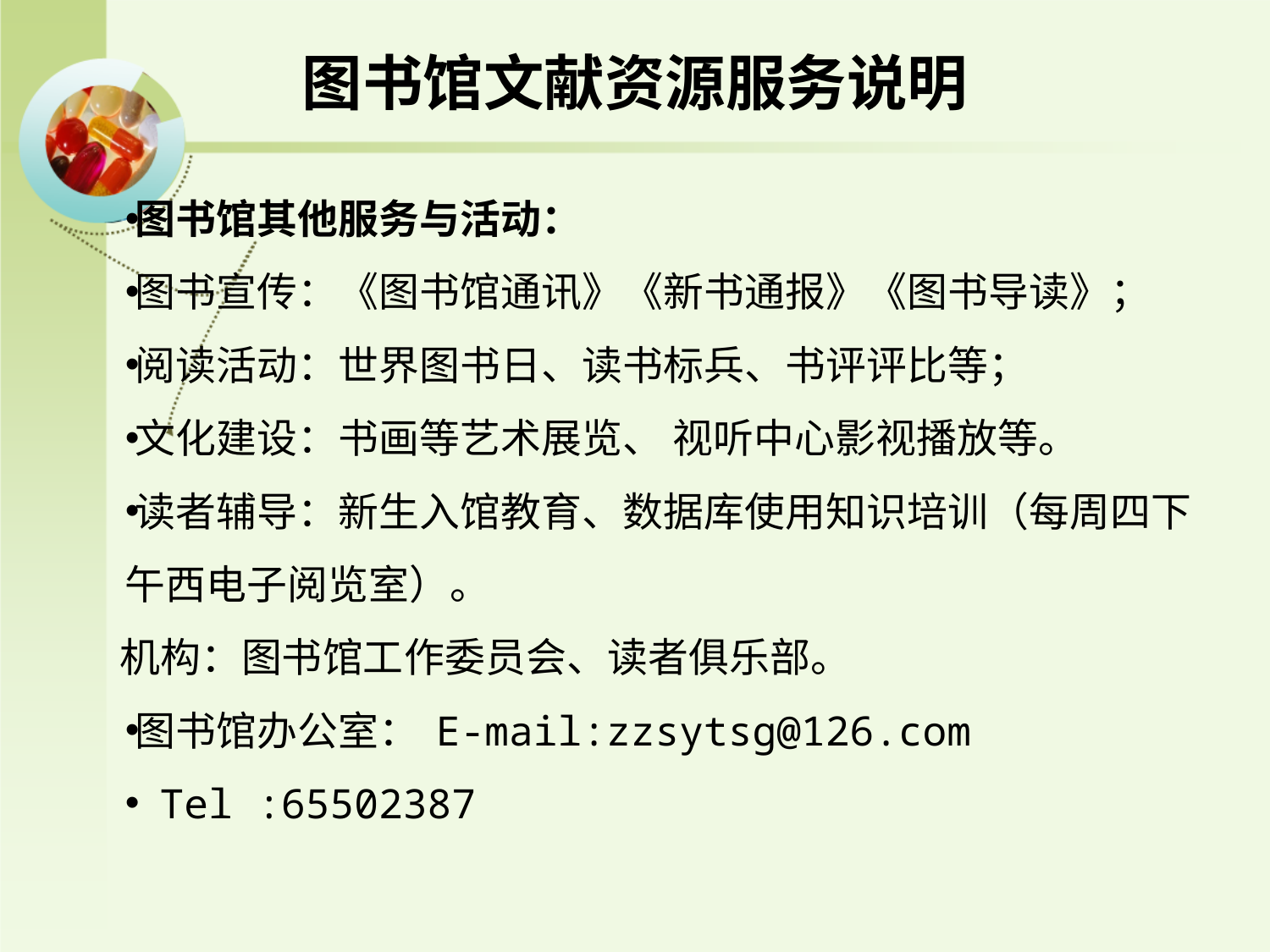

# 图书馆文献资源服务说明
图书馆其他服务与活动：
图书宣传：《图书馆通讯》《新书通报》《图书导读》；
阅读活动：世界图书日、读书标兵、书评评比等；
文化建设：书画等艺术展览、 视听中心影视播放等。
读者辅导：新生入馆教育、数据库使用知识培训（每周四下午西电子阅览室）。
    机构：图书馆工作委员会、读者俱乐部。
图书馆办公室： E-mail:zzsytsg@126.com
 Tel :65502387